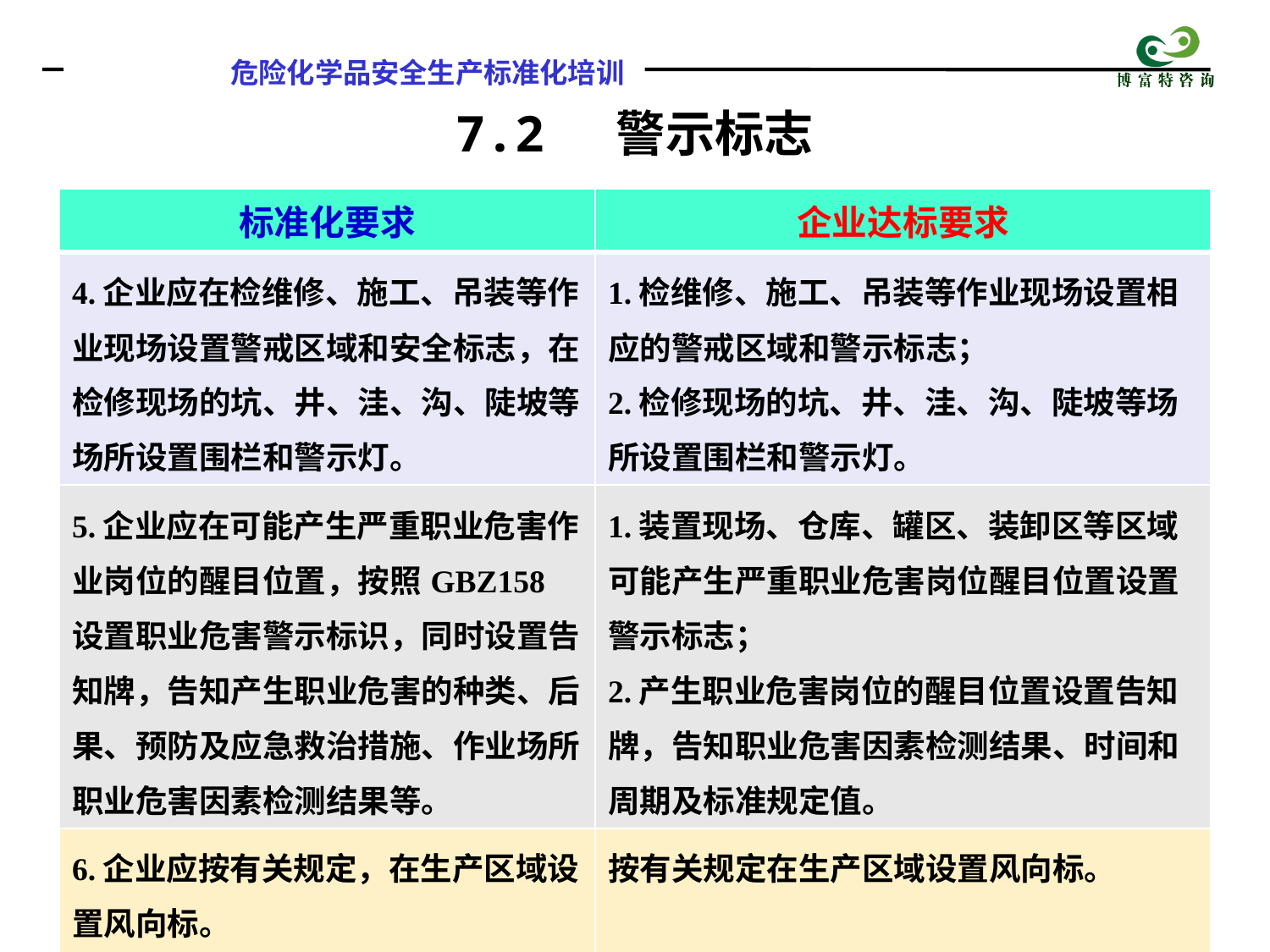

7.2  警示标志
| 标准化要求 | 企业达标要求 |
| --- | --- |
| 4.企业应在检维修、施工、吊装等作业现场设置警戒区域和安全标志，在检修现场的坑、井、洼、沟、陡坡等场所设置围栏和警示灯。 | 1.检维修、施工、吊装等作业现场设置相应的警戒区域和警示标志； 2.检修现场的坑、井、洼、沟、陡坡等场所设置围栏和警示灯。 |
| 5.企业应在可能产生严重职业危害作业岗位的醒目位置，按照GBZ158设置职业危害警示标识，同时设置告知牌，告知产生职业危害的种类、后果、预防及应急救治措施、作业场所职业危害因素检测结果等。 | 1.装置现场、仓库、罐区、装卸区等区域可能产生严重职业危害岗位醒目位置设置警示标志； 2.产生职业危害岗位的醒目位置设置告知牌，告知职业危害因素检测结果、时间和周期及标准规定值。 |
| 6.企业应按有关规定，在生产区域设置风向标。 | 按有关规定在生产区域设置风向标。 |